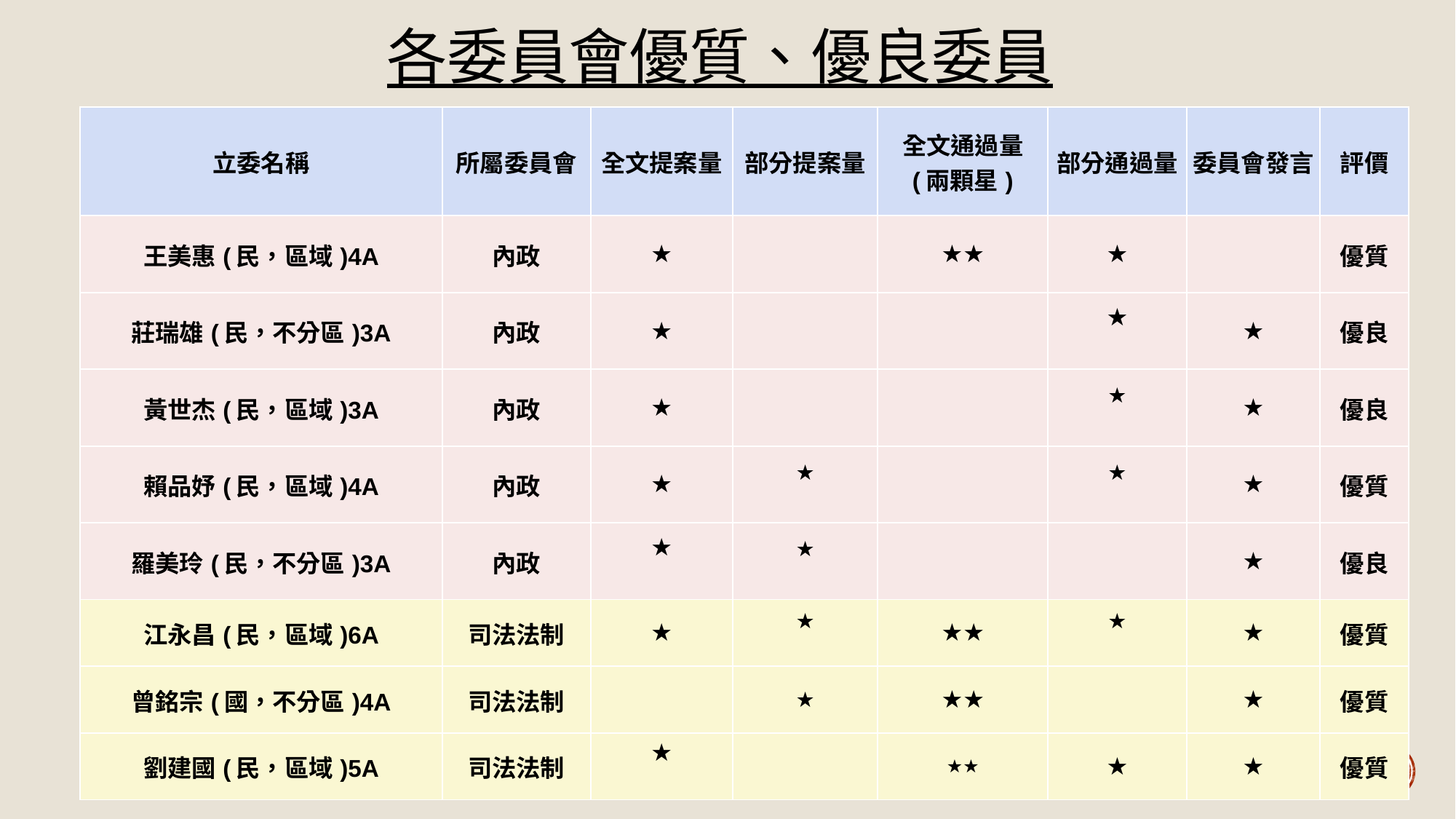

# 各委員會優質、優良委員
| 立委名稱 | 所屬委員會 | 全文提案量 | 部分提案量 | 全文通過量 (兩顆星) | 部分通過量 | 委員會發言 | 評價 |
| --- | --- | --- | --- | --- | --- | --- | --- |
| 王美惠(民，區域)4A | 內政 | ★ |  | ★★ | ★ |  | 優質 |
| 莊瑞雄(民，不分區)3A | 內政 | ★ |  |  | ★ | ★ | 優良 |
| 黃世杰(民，區域)3A | 內政 | ★ |  |  | ★ | ★ | 優良 |
| 賴品妤(民，區域)4A | 內政 | ★ | ★ |  | ★ | ★ | 優質 |
| 羅美玲(民，不分區)3A | 內政 | ★ | ★ |  |  | ★ | 優良 |
| 江永昌(民，區域)6A | 司法法制 | ★ | ★ | ★★ | ★ | ★ | 優質 |
| 曾銘宗(國，不分區)4A | 司法法制 |  | ★ | ★★ |  | ★ | 優質 |
| 劉建國(民，區域)5A | 司法法制 | ★ |  | ★★ | ★ | ★ | 優質 |